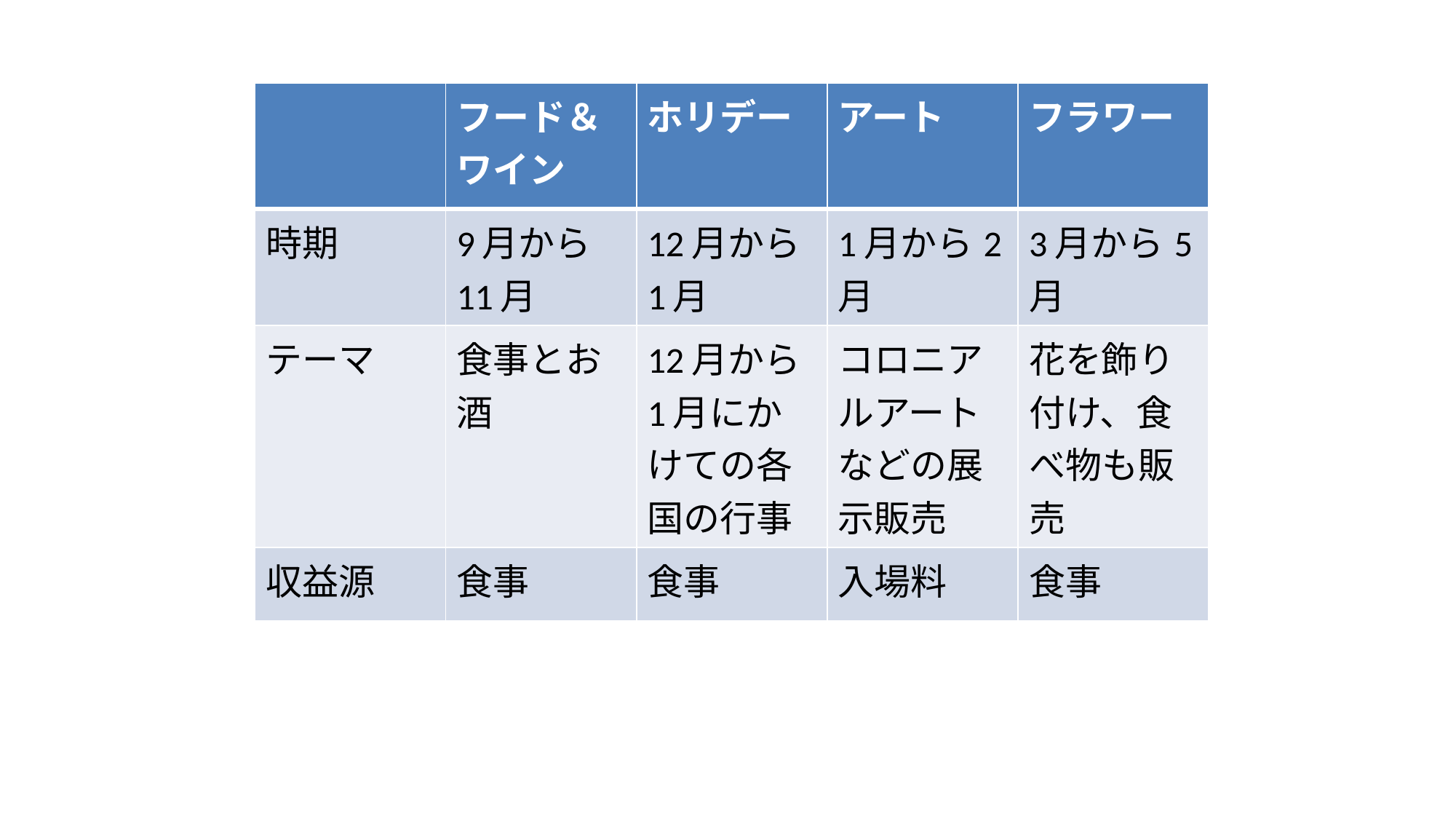

|  | フード＆ワイン | ホリデー | アート | フラワー |
| --- | --- | --- | --- | --- |
| 時期 | 9月から11月 | 12月から1月 | 1月から2月 | 3月から5月 |
| テーマ | 食事とお酒 | 12月から1月にかけての各国の行事 | コロニアルアートなどの展示販売 | 花を飾り付け、食べ物も販売 |
| 収益源 | 食事 | 食事 | 入場料 | 食事 |